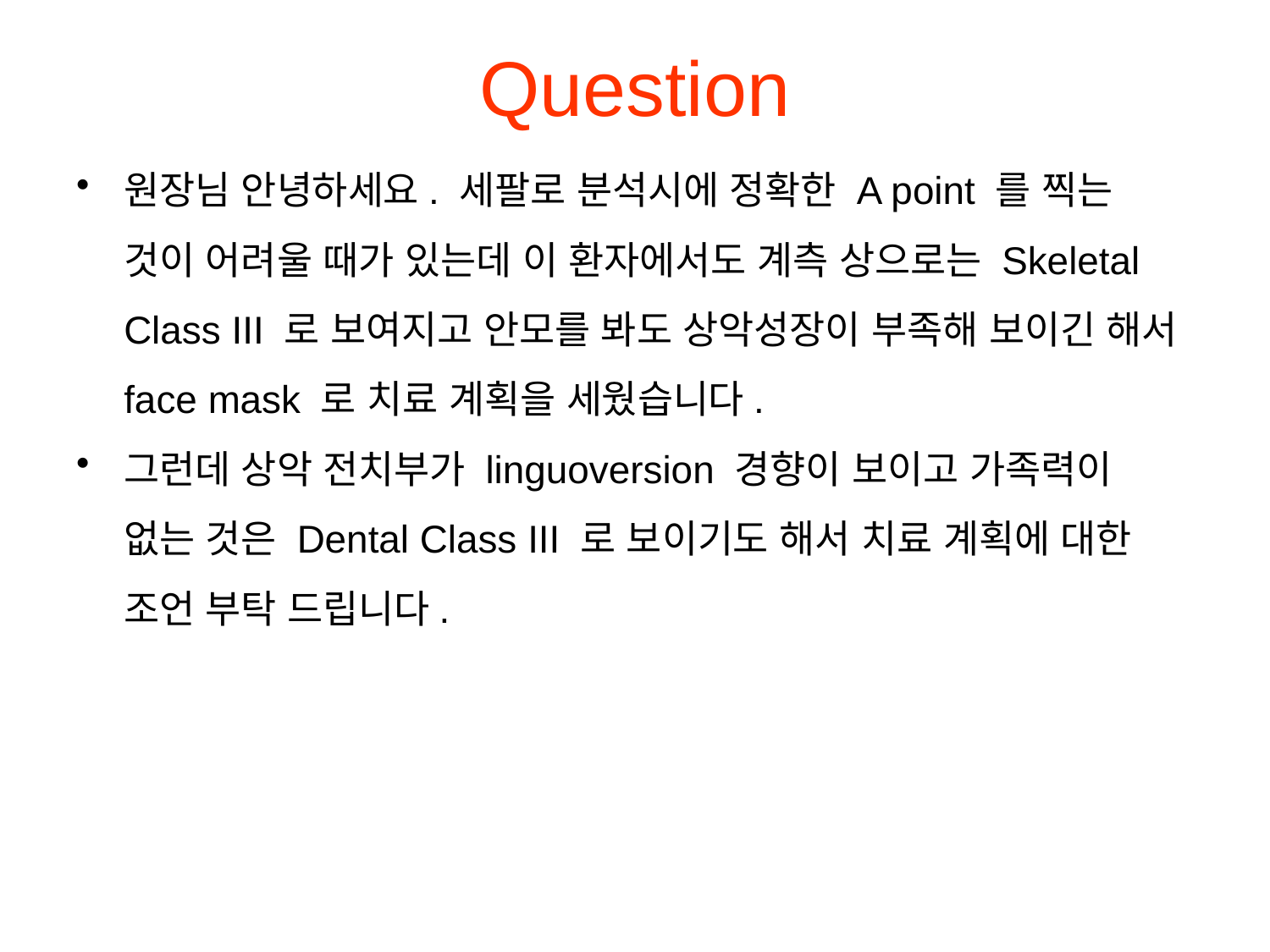

# Question
원장님 안녕하세요. 세팔로 분석시에 정확한 A point 를 찍는 것이 어려울 때가 있는데 이 환자에서도 계측 상으로는 Skeletal Class III 로 보여지고 안모를 봐도 상악성장이 부족해 보이긴 해서 face mask 로 치료 계획을 세웠습니다.
그런데 상악 전치부가 linguoversion 경향이 보이고 가족력이 없는 것은 Dental Class III 로 보이기도 해서 치료 계획에 대한 조언 부탁 드립니다.